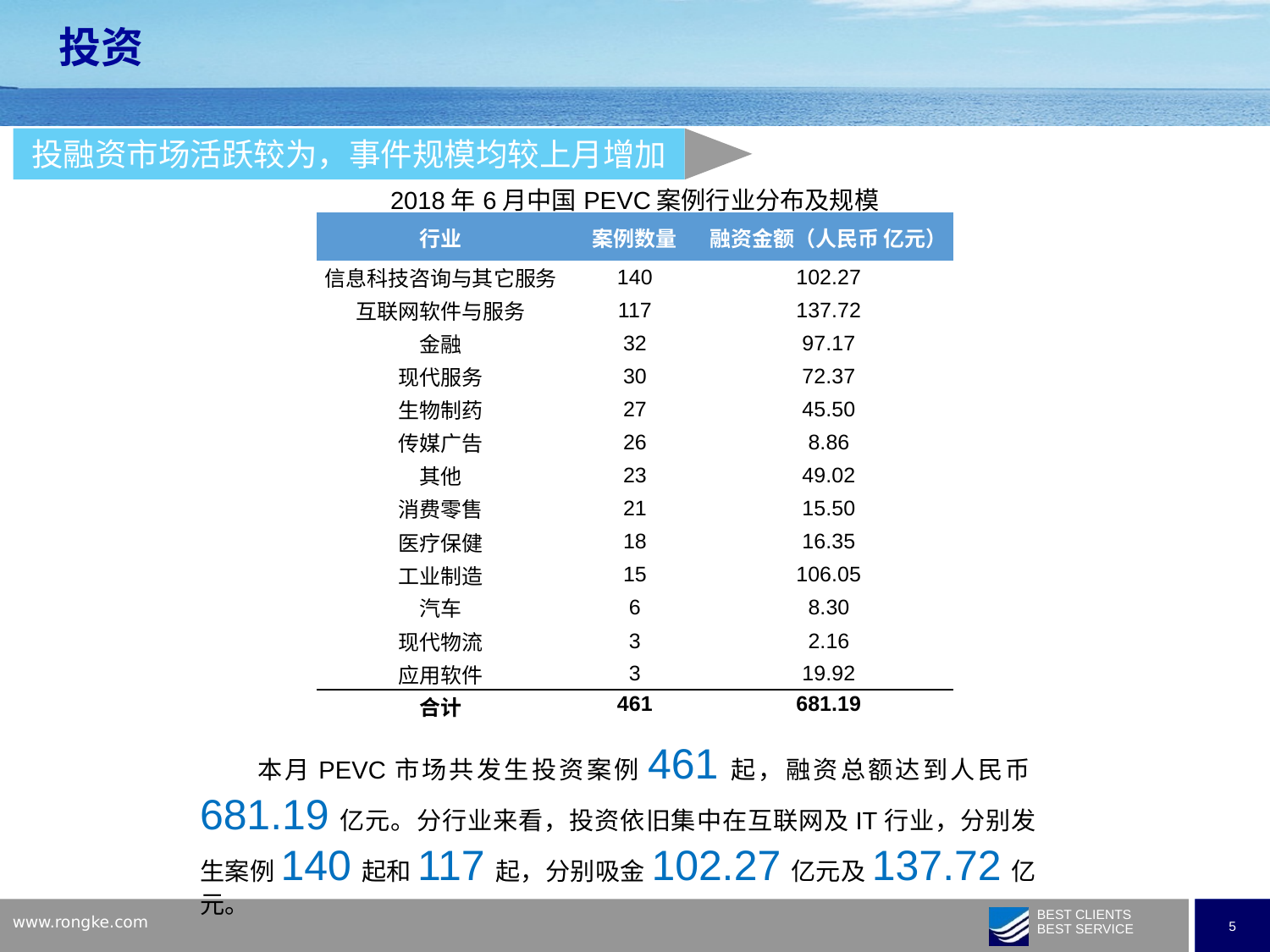

投资
投融资市场活跃较为，事件规模均较上月增加

| 2018年6月中国PEVC案例行业分布及规模 |  |  |
| --- | --- | --- |
| 行业 | 案例数量 | 融资金额（人民币 亿元） |
| 信息科技咨询与其它服务 | 140 | 102.27 |
| 互联网软件与服务 | 117 | 137.72 |
| 金融 | 32 | 97.17 |
| 现代服务 | 30 | 72.37 |
| 生物制药 | 27 | 45.50 |
| 传媒广告 | 26 | 8.86 |
| 其他 | 23 | 49.02 |
| 消费零售 | 21 | 15.50 |
| 医疗保健 | 18 | 16.35 |
| 工业制造 | 15 | 106.05 |
| 汽车 | 6 | 8.30 |
| 现代物流 | 3 | 2.16 |
| 应用软件 | 3 | 19.92 |
| 合计 | 461 | 681.19 |
      本月PEVC市场共发生投资案例461起，融资总额达到人民币681.19亿元。分行业来看，投资依旧集中在互联网及IT行业，分别发生案例140起和117起，分别吸金102.27亿元及137.72亿元。